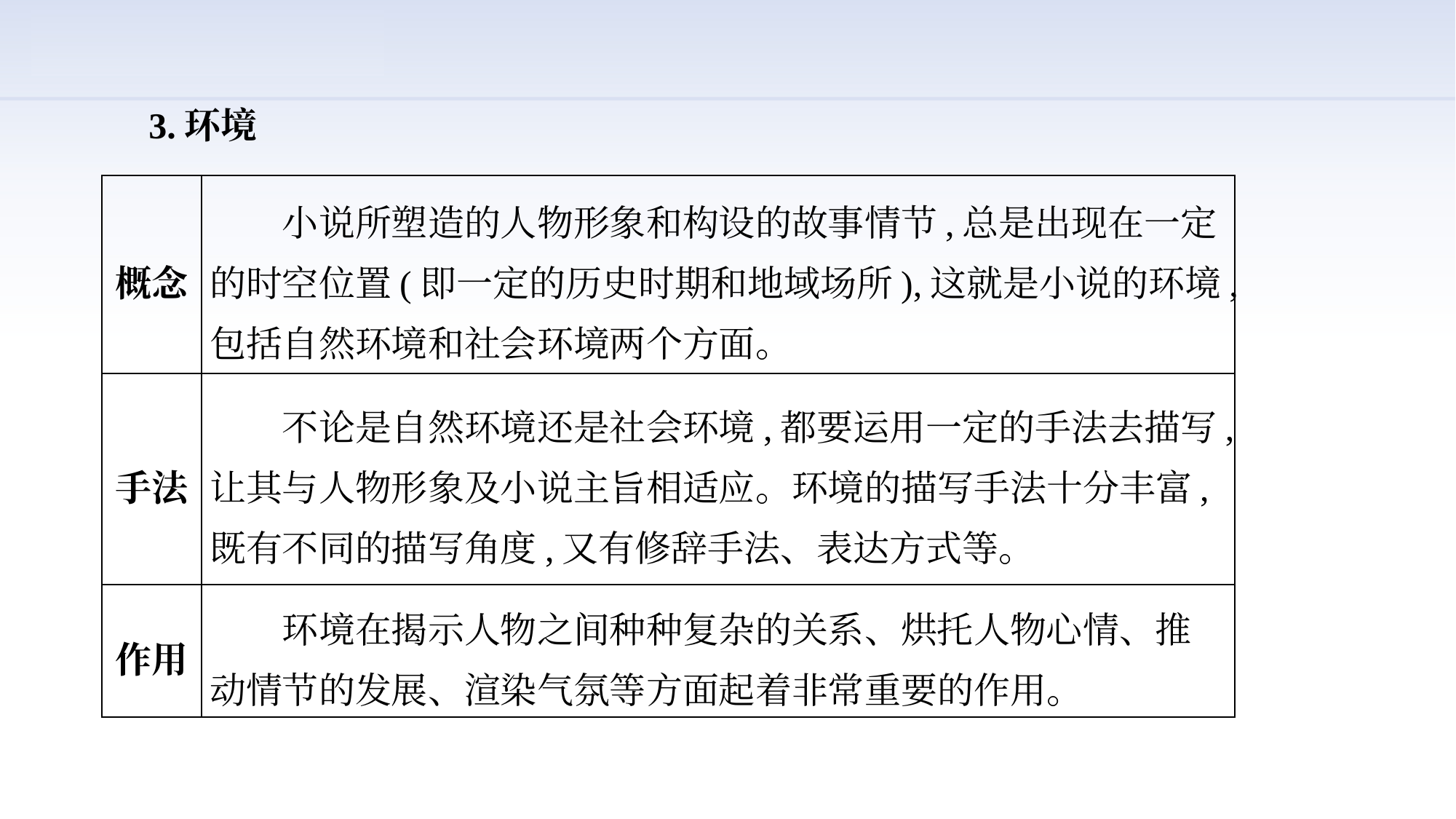

3.环境
| 概念 | 小说所塑造的人物形象和构设的故事情节,总是出现在一定的时空位置(即一定的历史时期和地域场所),这就是小说的环境,包括自然环境和社会环境两个方面。 |
| --- | --- |
| 手法 | 不论是自然环境还是社会环境,都要运用一定的手法去描写,让其与人物形象及小说主旨相适应。环境的描写手法十分丰富,既有不同的描写角度,又有修辞手法、表达方式等。 |
| 作用 | 环境在揭示人物之间种种复杂的关系、烘托人物心情、推动情节的发展、渲染气氛等方面起着非常重要的作用。 |